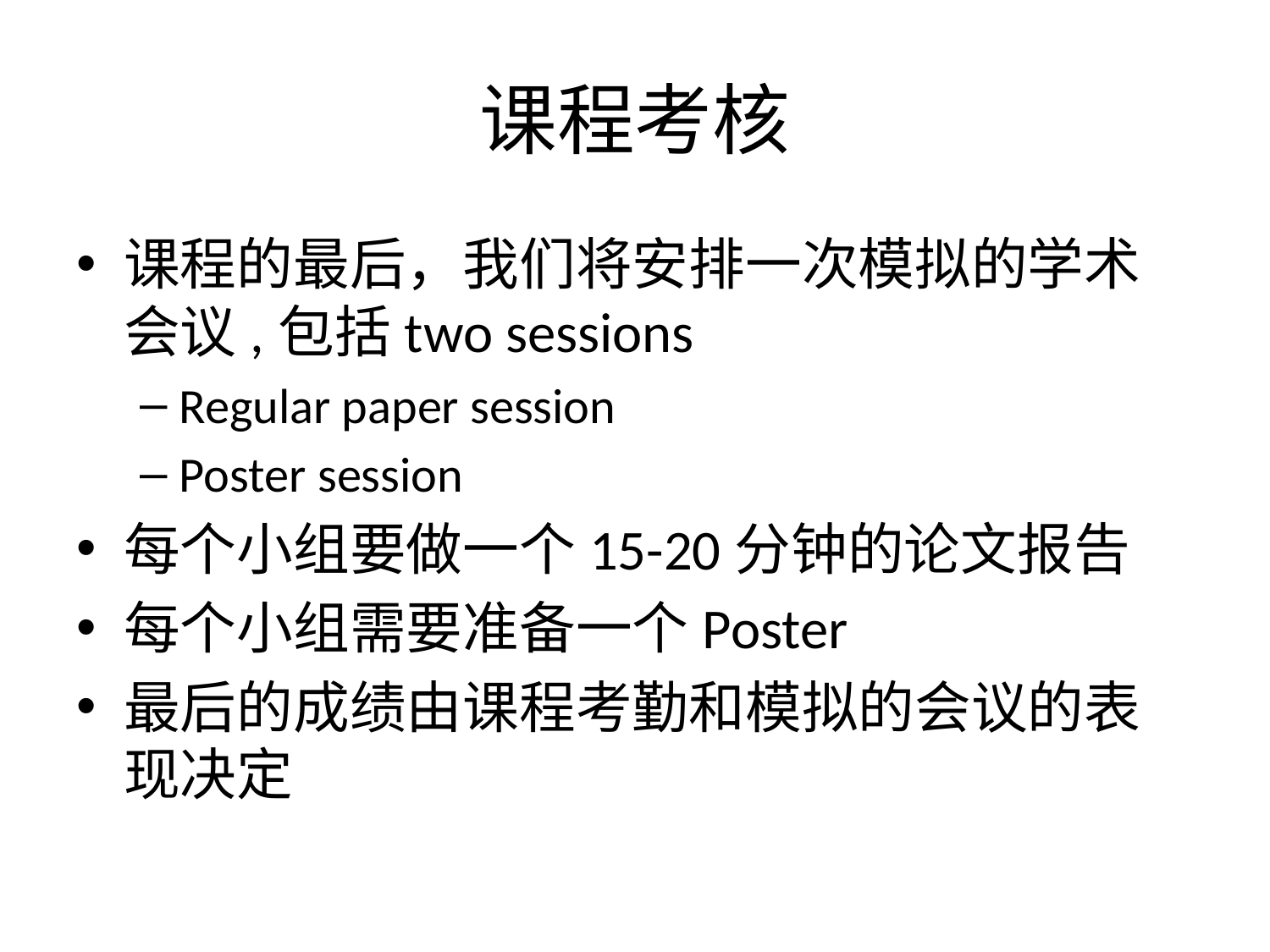

# 课程考核
课程的最后，我们将安排一次模拟的学术会议,包括two sessions
Regular paper session
Poster session
每个小组要做一个15-20分钟的论文报告
每个小组需要准备一个Poster
最后的成绩由课程考勤和模拟的会议的表现决定